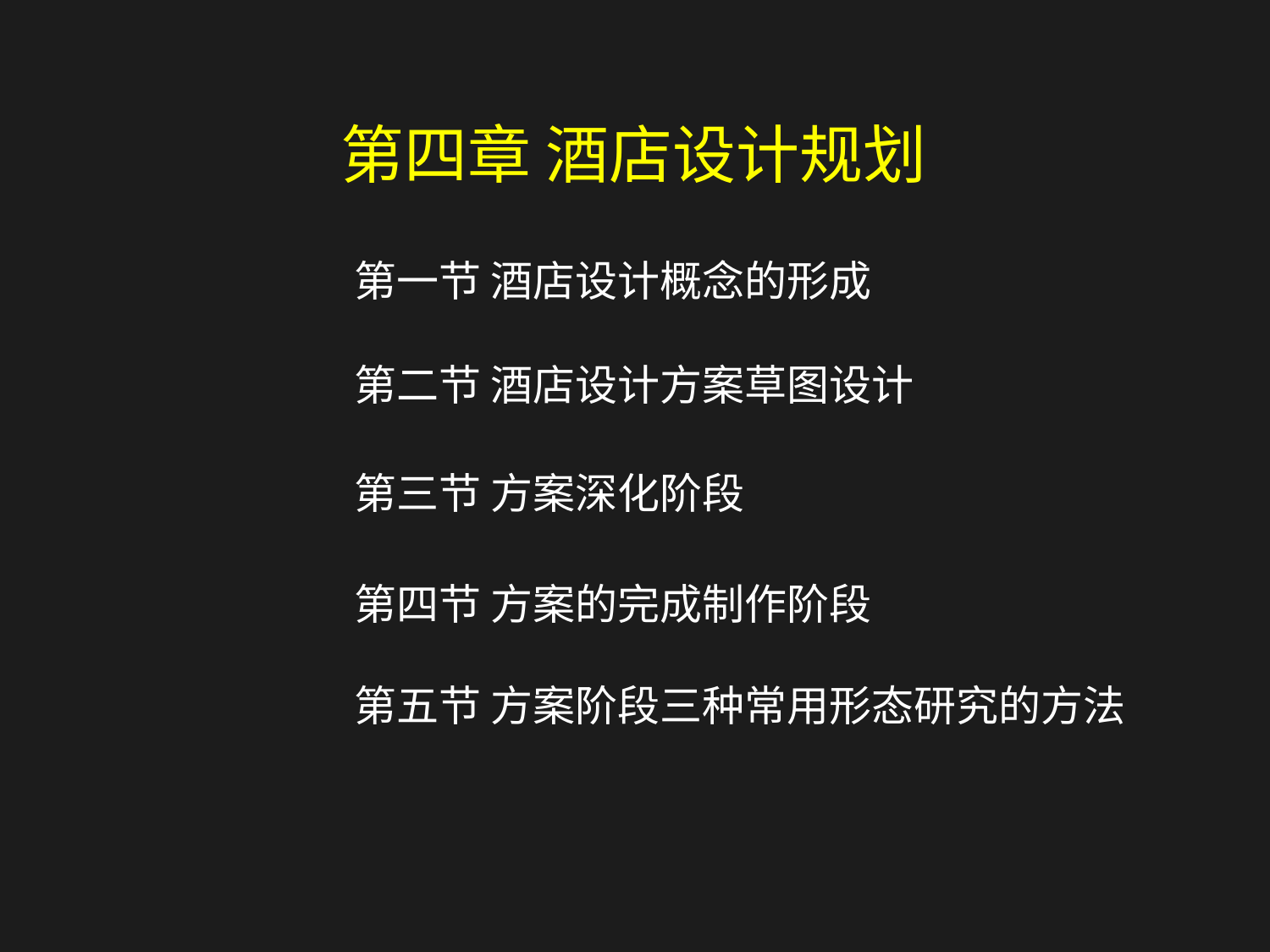

第四章 酒店设计规划
第一节 酒店设计概念的形成
第二节 酒店设计方案草图设计
第三节 方案深化阶段
第四节 方案的完成制作阶段
第五节 方案阶段三种常用形态研究的方法